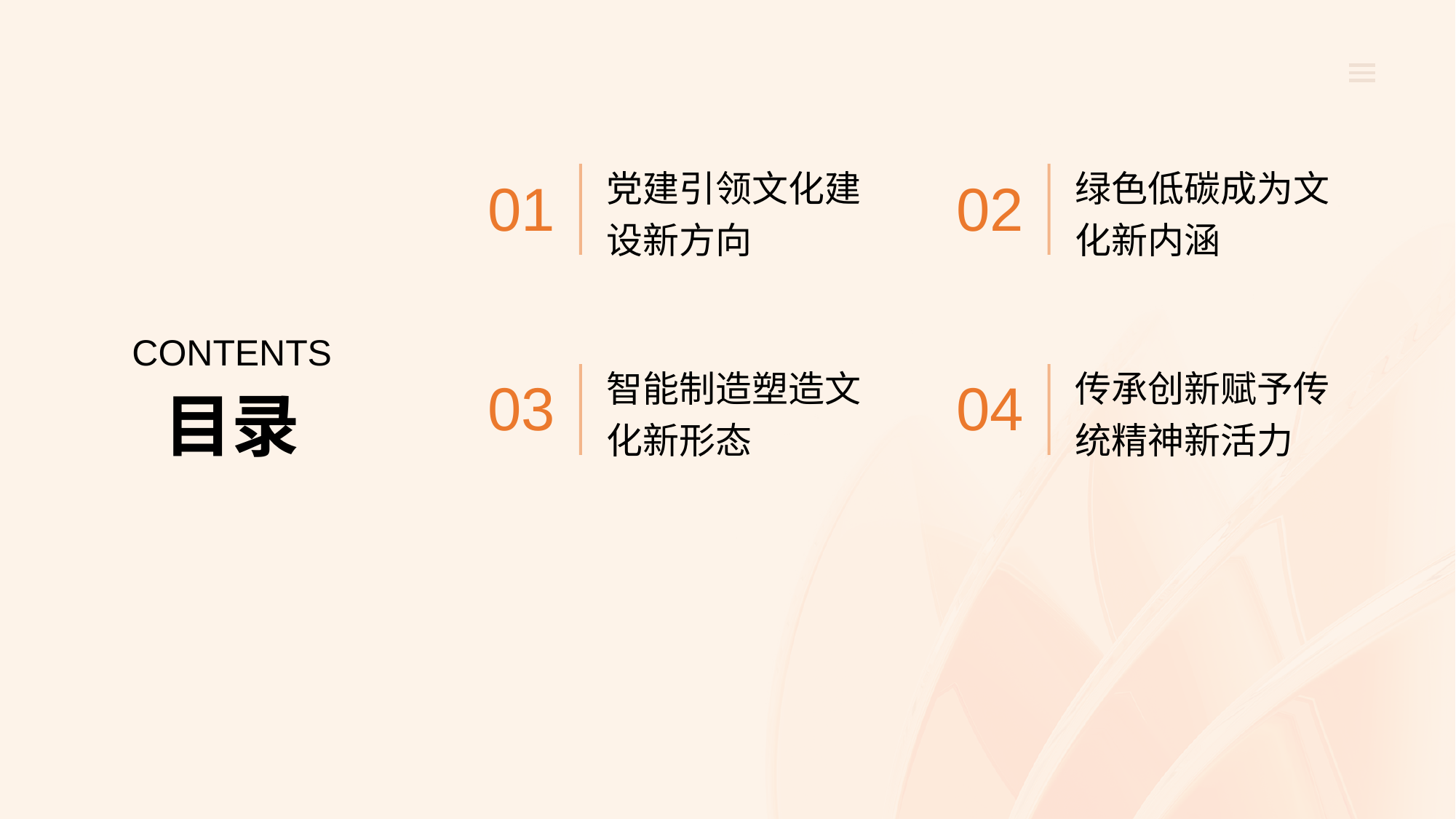

党建引领文化建设新方向
绿色低碳成为文化新内涵

01
02
CONTENTS
智能制造塑造文化新形态
传承创新赋予传统精神新活力

03
04
目录